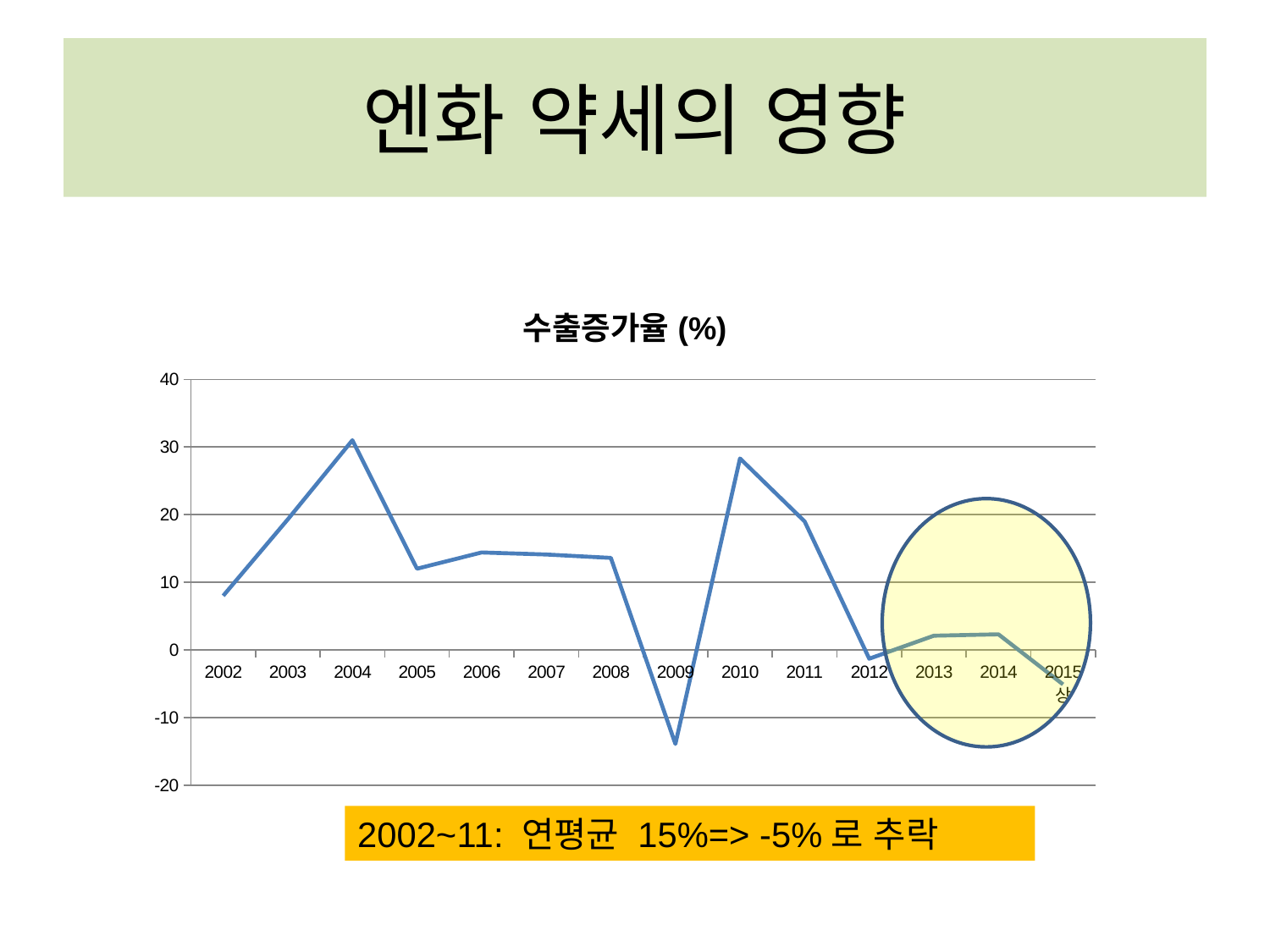

# 엔화 약세의 영향

### Chart:

| Category | 수출증가율(%) |
|---|---|
| 2002 | 8.0 |
| 2003 | 19.3 |
| 2004 | 31.0 |
| 2005 | 12.0 |
| 2006 | 14.4 |
| 2007 | 14.1 |
| 2008 | 13.6 |
| 2009 | -13.9 |
| 2010 | 28.3 |
| 2011 | 19.0 |
| 2012 | -1.3 |
| 2013 | 2.1 |
| 2014 | 2.3 |
| 2015 상 | -5.1 |
2002~11: 연평균 15%=> -5%로 추락